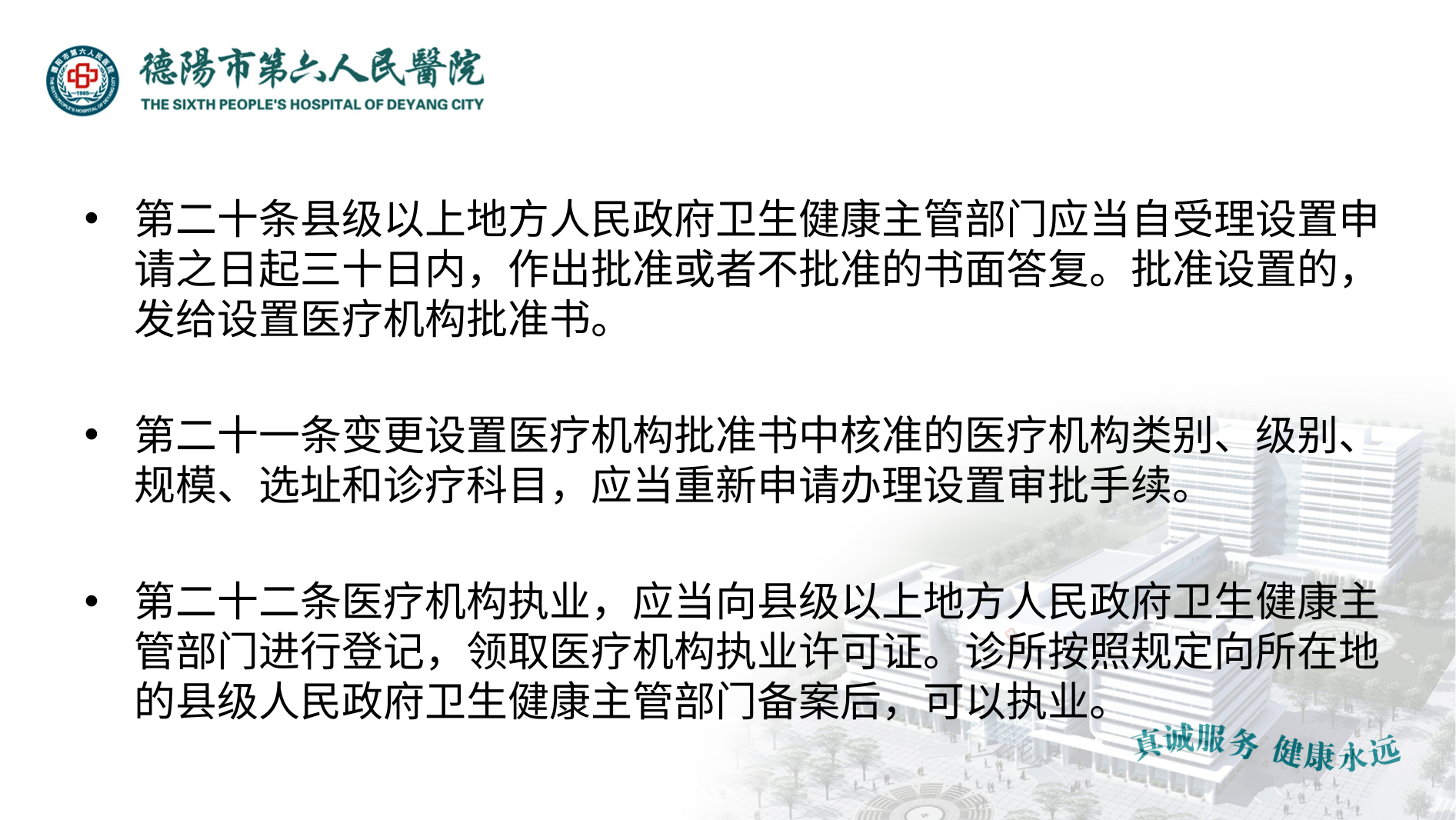

#
第二十条县级以上地方人民政府卫生健康主管部门应当自受理设置申请之日起三十日内，作出批准或者不批准的书面答复。批准设置的，发给设置医疗机构批准书。

第二十一条变更设置医疗机构批准书中核准的医疗机构类别、级别、规模、选址和诊疗科目，应当重新申请办理设置审批手续。

第二十二条医疗机构执业，应当向县级以上地方人民政府卫生健康主管部门进行登记，领取医疗机构执业许可证。诊所按照规定向所在地的县级人民政府卫生健康主管部门备案后，可以执业。